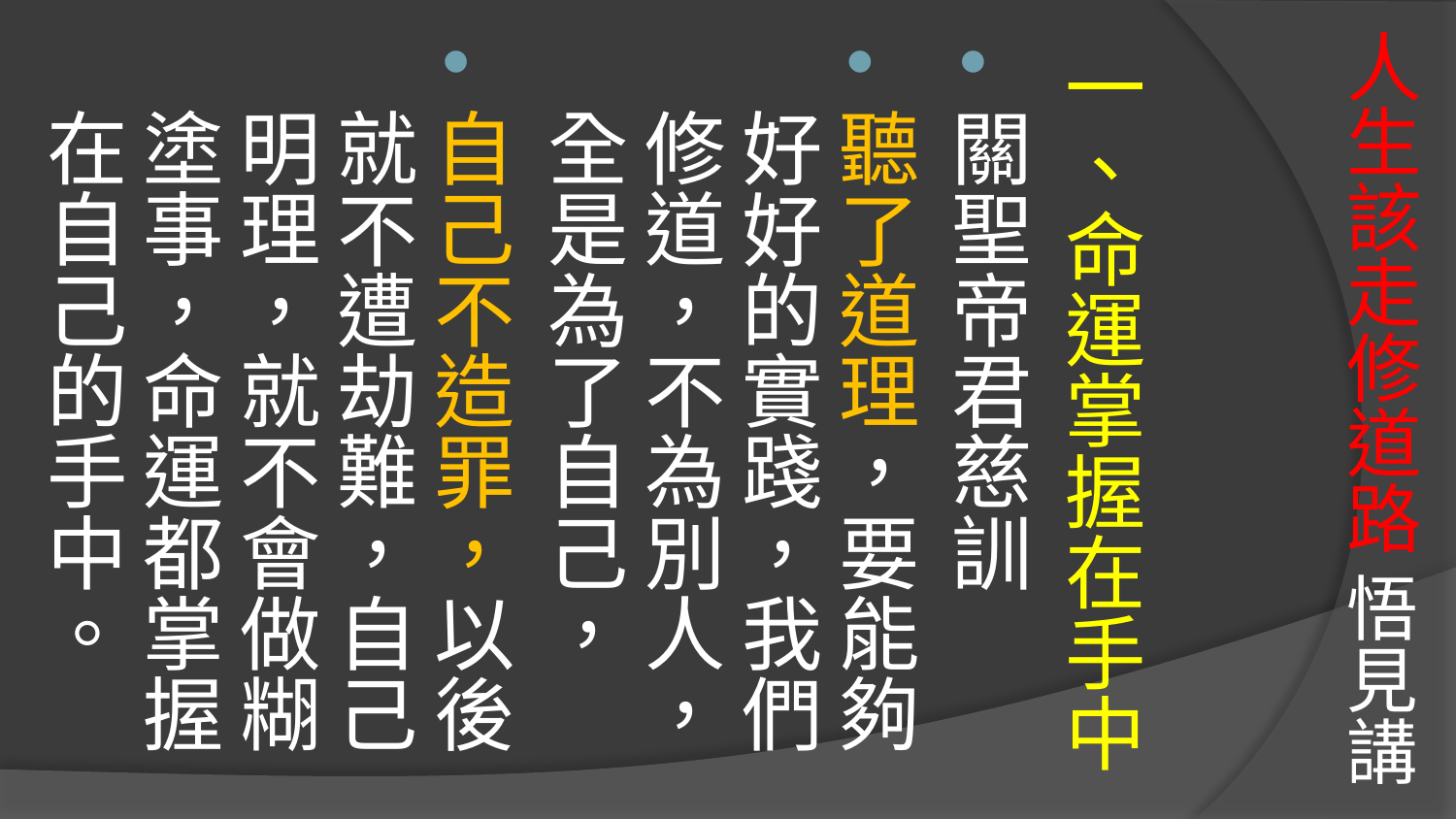

# 人生該走修道路 悟見講
一、命運掌握在手中
關聖帝君慈訓
聽了道理，要能夠好好的實踐，我們修道，不為別人，全是為了自己，
自己不造罪，以後就不遭劫難，自己明理，就不會做糊塗事，命運都掌握在自己的手中。